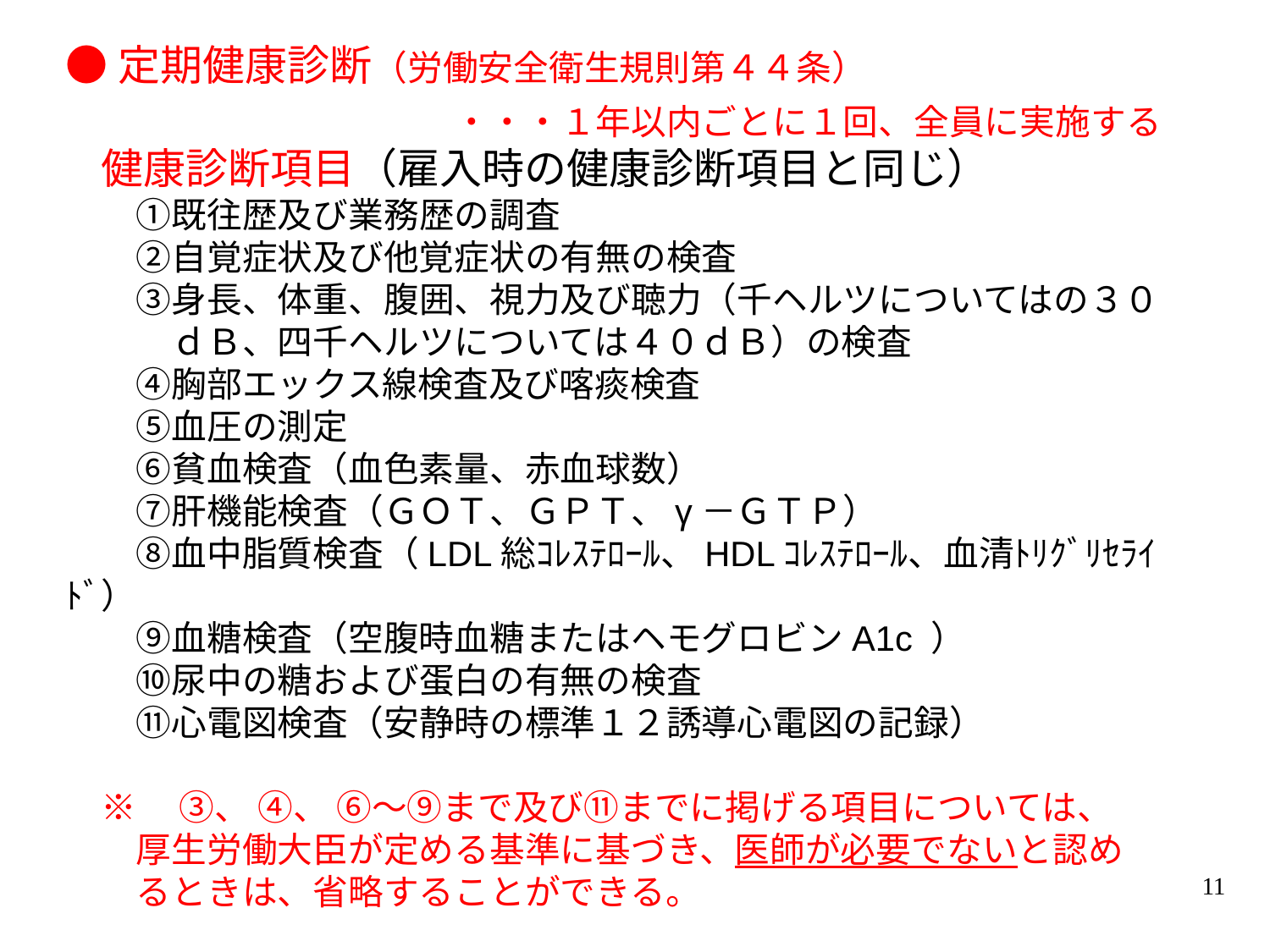

●定期健康診断（労働安全衛生規則第４４条）
　　　　　　　　　　　・・・１年以内ごとに１回、全員に実施する
　健康診断項目（雇入時の健康診断項目と同じ）
　　①既往歴及び業務歴の調査
　　②自覚症状及び他覚症状の有無の検査
　　③身長、体重、腹囲、視力及び聴力（千ヘルツについてはの３０
　　　ｄＢ、四千ヘルツについては４０ｄＢ）の検査
　　④胸部エックス線検査及び喀痰検査
　　⑤血圧の測定
　　⑥貧血検査（血色素量、赤血球数）
　　⑦肝機能検査（ＧＯＴ、ＧＰＴ、γ－ＧＴＰ）
　　⑧血中脂質検査（LDL総ｺﾚｽﾃﾛｰﾙ、HDLｺﾚｽﾃﾛｰﾙ、血清ﾄﾘｸﾞﾘｾﾗｲﾄﾞ）
　　⑨血糖検査（空腹時血糖またはヘモグロビンA1c ）
　　⑩尿中の糖および蛋白の有無の検査
　　⑪心電図検査（安静時の標準１２誘導心電図の記録）

　※　 ③、 ④、 ⑥～⑨まで及び⑪までに掲げる項目については、
　　厚生労働大臣が定める基準に基づき、医師が必要でないと認め
　　るときは、省略することができる。
11